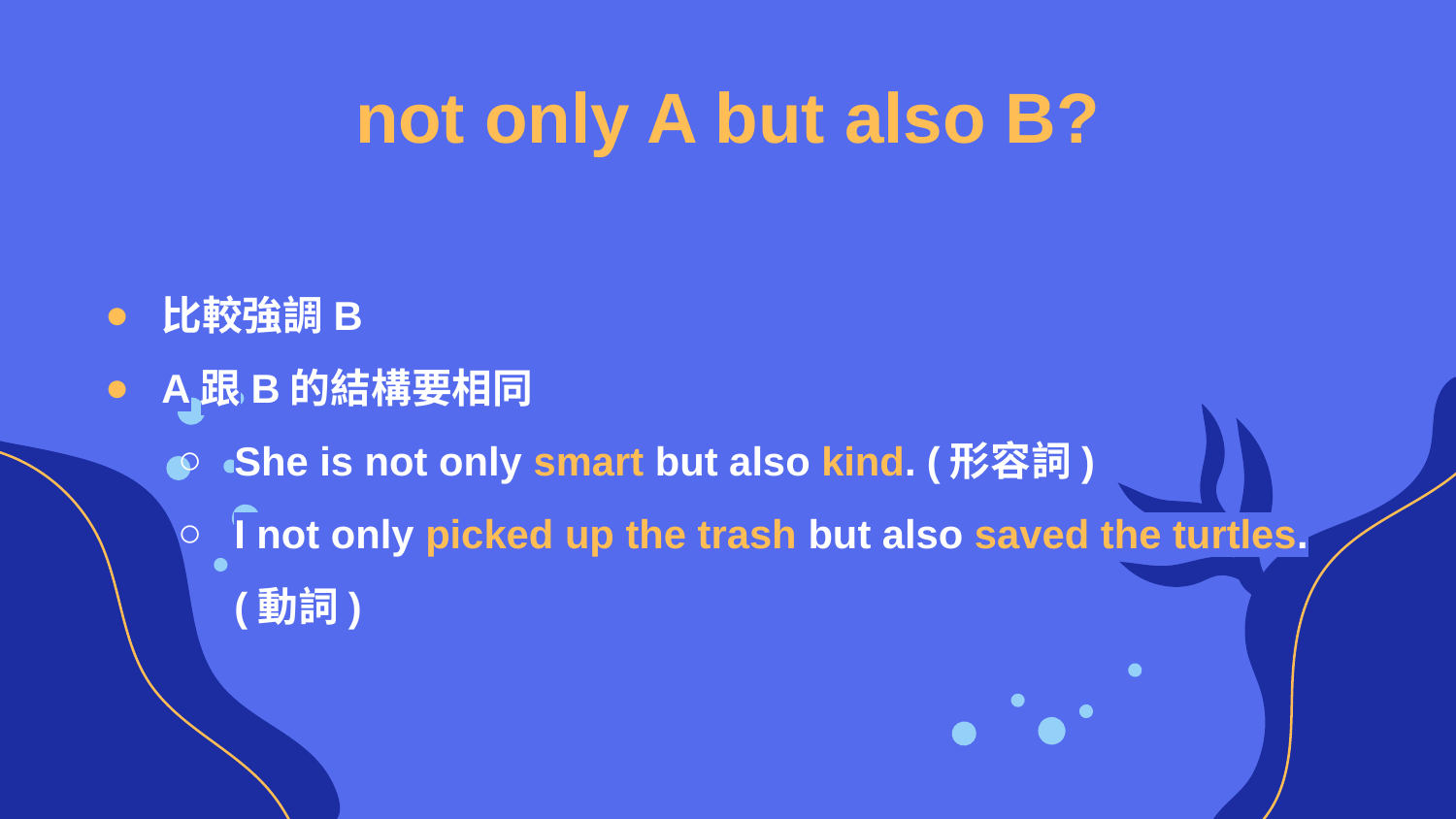

# not only A but also B?
比較強調B
A跟B的結構要相同
She is not only smart but also kind. (形容詞)
I not only picked up the trash but also saved the turtles. (動詞)